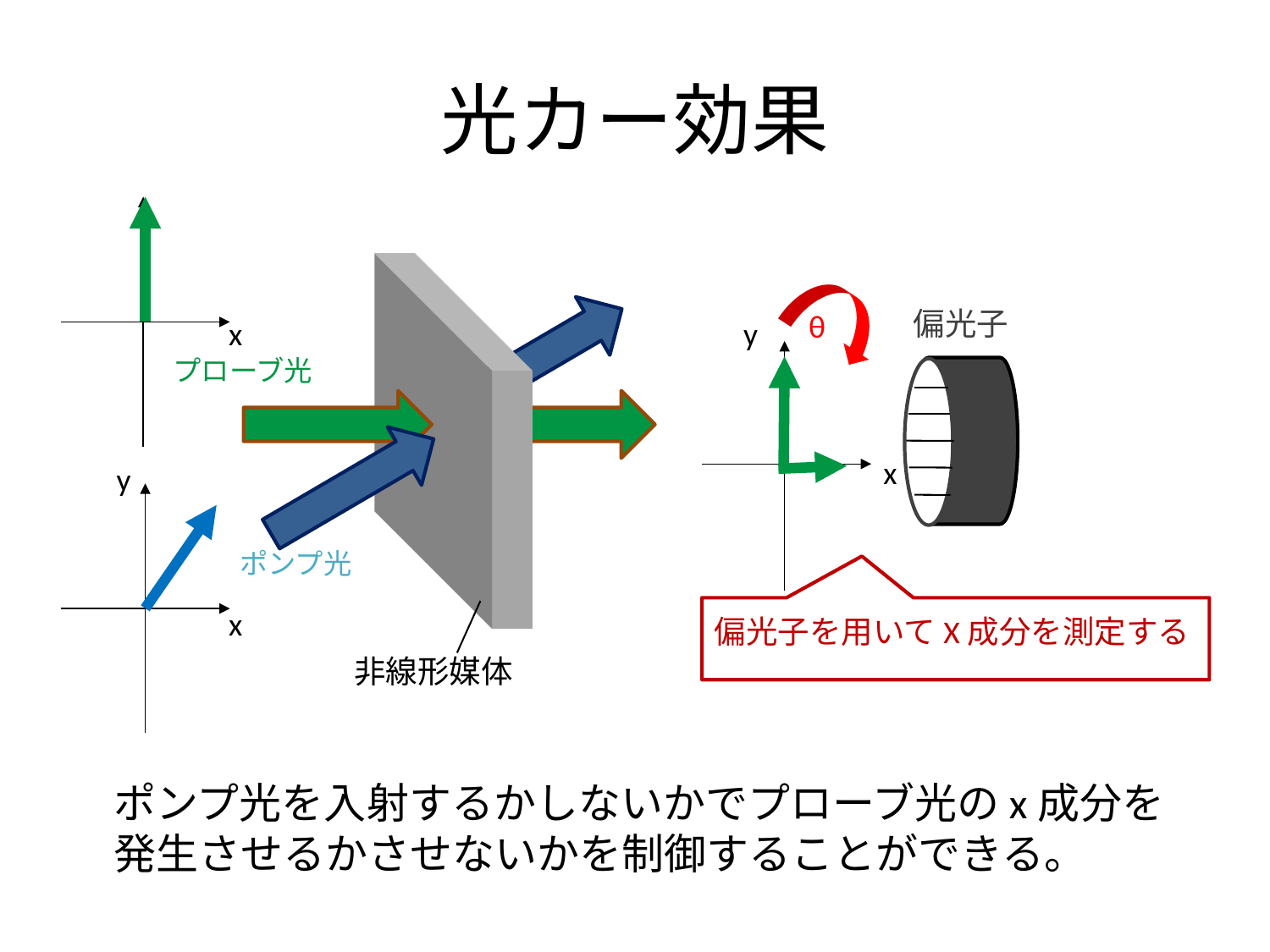

# 光カー効果

偏光子
θ
x
y

プローブ光

x

y
ポンプ光
x

偏光子を用いてX成分を測定する
非線形媒体
ポンプ光を入射するかしないかでプローブ光のx成分を発生させるかさせないかを制御することができる。